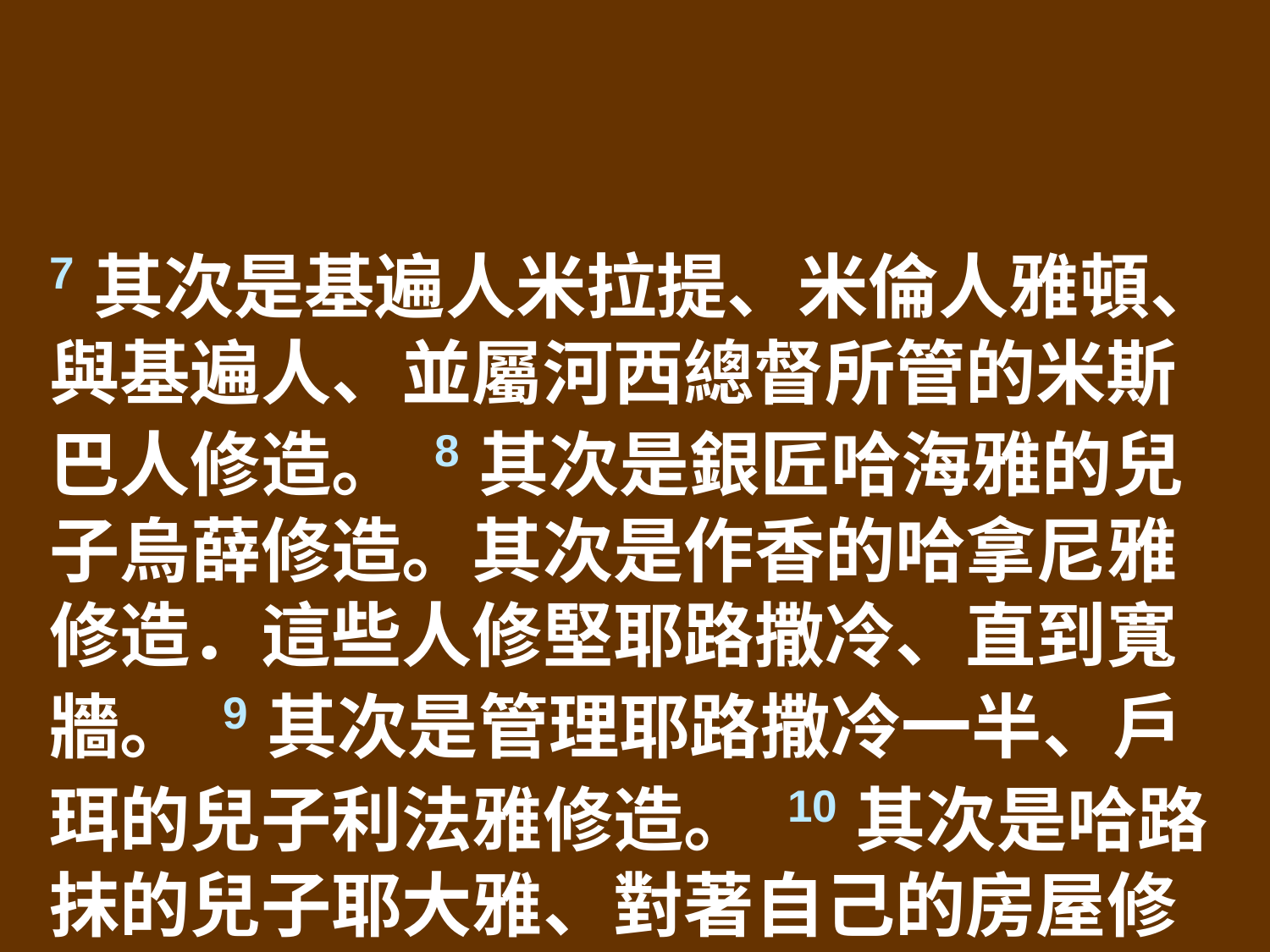

7其次是基遍人米拉提、米倫人雅頓、與基遍人、並屬河西總督所管的米斯巴人修造。 8其次是銀匠哈海雅的兒子烏薛修造。其次是作香的哈拿尼雅修造．這些人修堅耶路撒冷、直到寬牆。 9其次是管理耶路撒冷一半、戶珥的兒子利法雅修造。 10其次是哈路抹的兒子耶大雅、對著自己的房屋修造。其次是哈沙尼的兒子哈突修造。